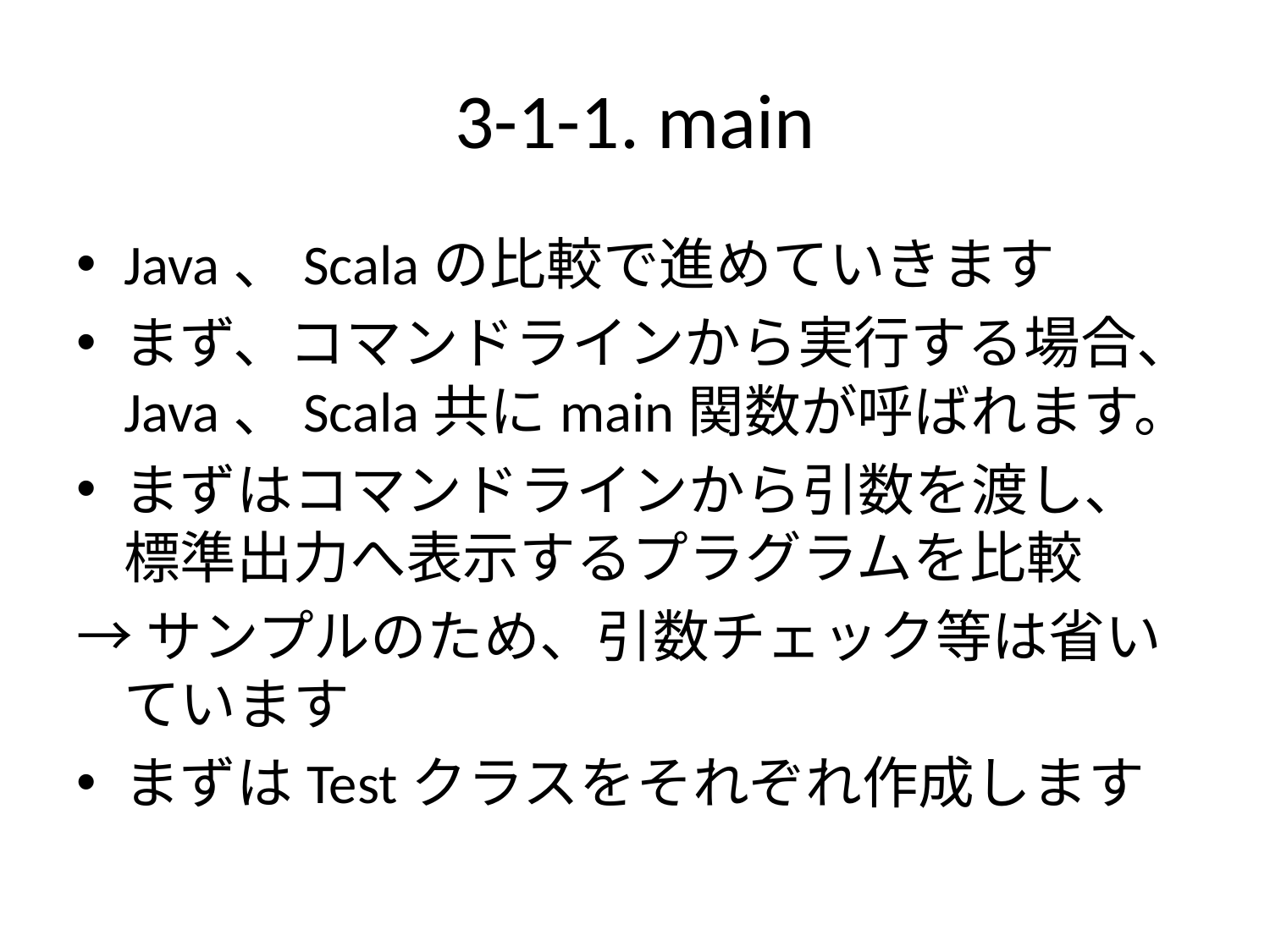

# 3-1-1. main
Java、Scalaの比較で進めていきます
まず、コマンドラインから実行する場合、Java、Scala共にmain関数が呼ばれます。
まずはコマンドラインから引数を渡し、標準出力へ表示するプラグラムを比較
→サンプルのため、引数チェック等は省いています
まずはTestクラスをそれぞれ作成します